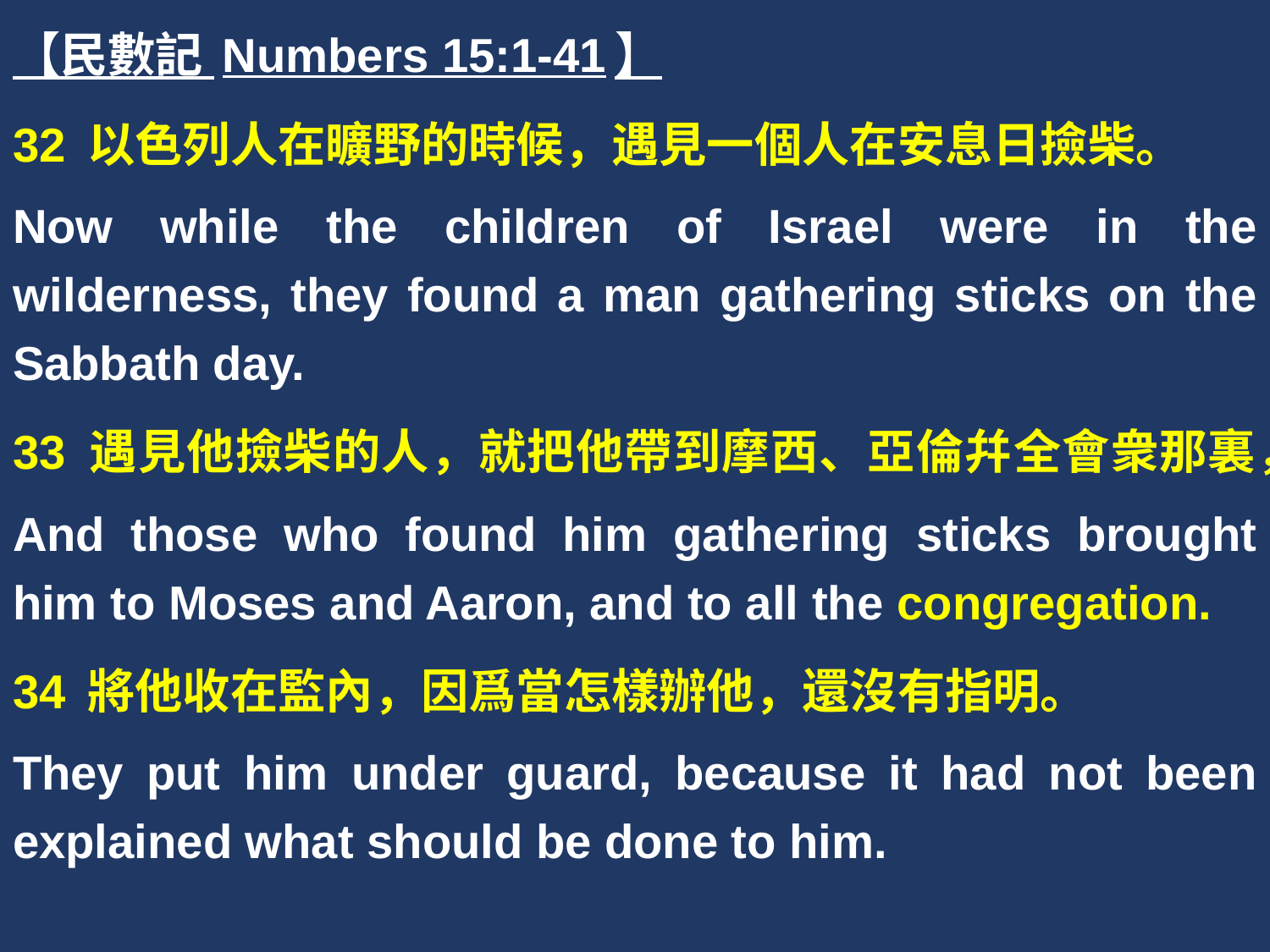

【民數記 Numbers 15:1-41】
32 以色列人在曠野的時候，遇見一個人在安息日撿柴。
Now while the children of Israel were in the wilderness, they found a man gathering sticks on the Sabbath day.
33 遇見他撿柴的人，就把他帶到摩西、亞倫幷全會衆那裏，
And those who found him gathering sticks brought him to Moses and Aaron, and to all the congregation.
34 將他收在監內，因爲當怎樣辦他，還沒有指明。
They put him under guard, because it had not been explained what should be done to him.